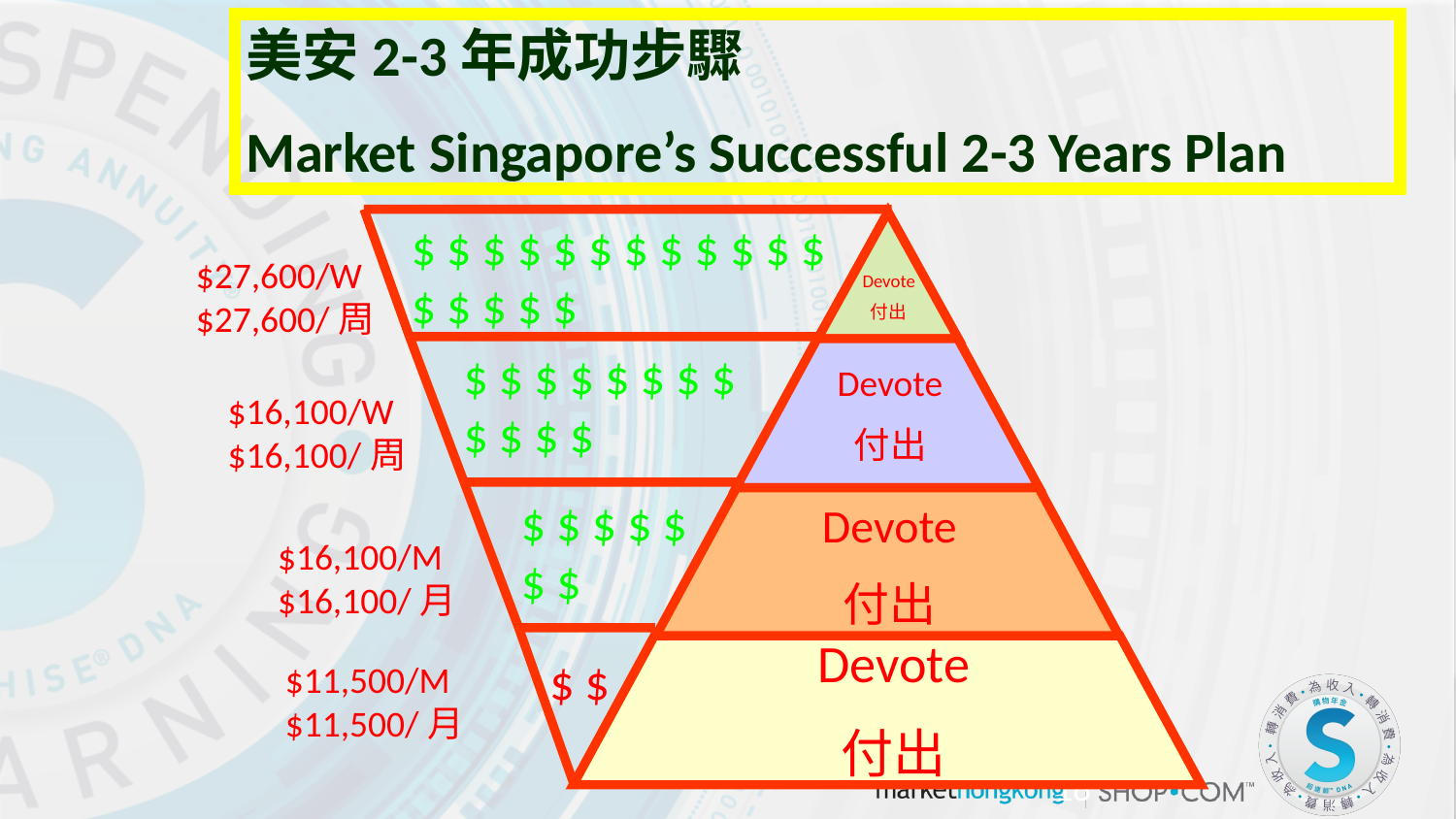

美安2-3年成功步驟
Market Singapore’s Successful 2-3 Years Plan

$ $ $ $ $ $ $ $ $ $ $ $ $ $ $ $ $

$27,600/W
$27,600/周
Devote
付出

$ $ $ $ $ $ $ $ $ $ $ $
Devote
付出
$16,100/W
$16,100/周

$ $ $ $ $ $ $
Devote
付出
$16,100/M
$16,100/月
Devote
付出

$ $
$11,500/M
$11,500/月
18